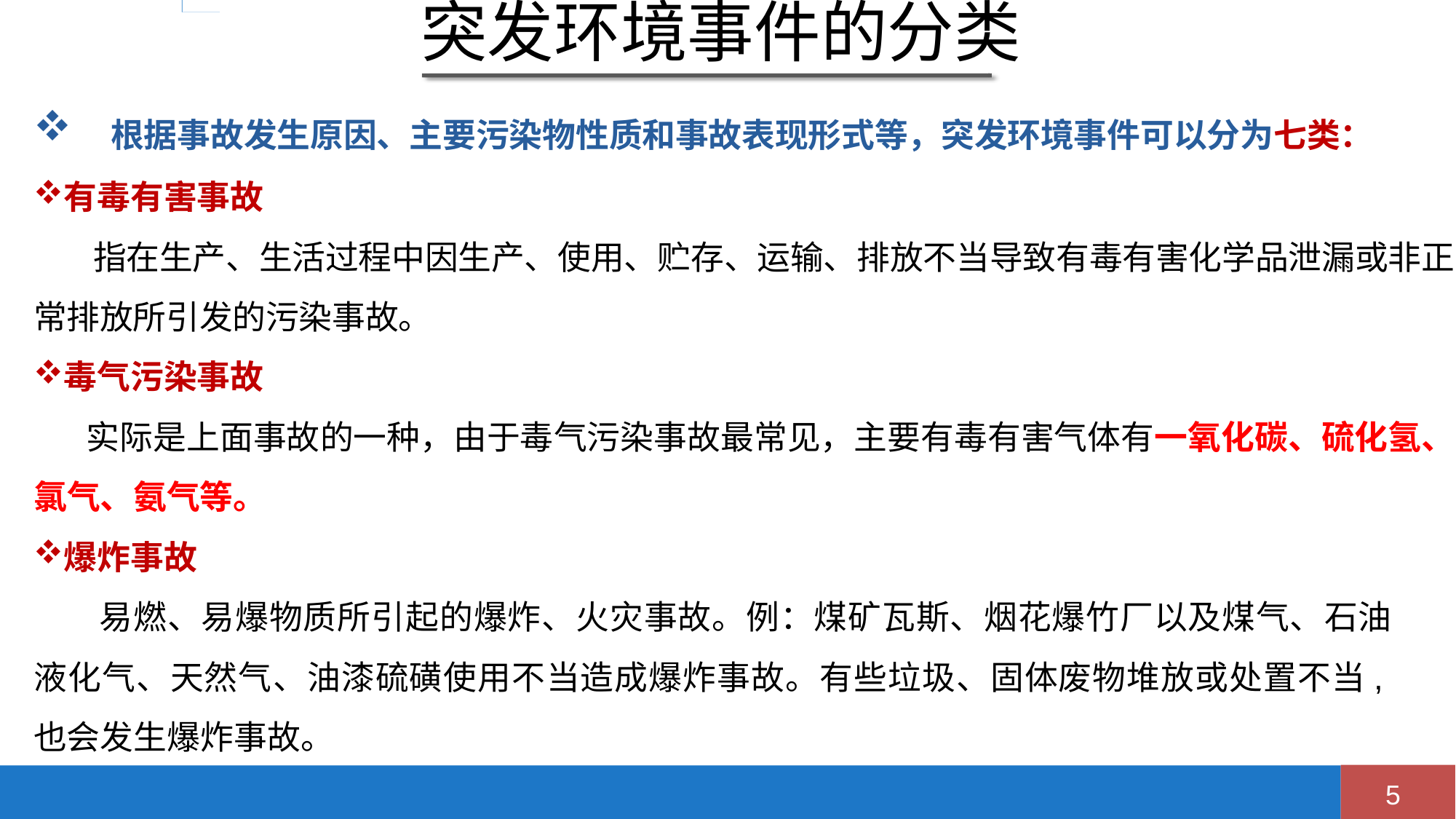

# 突发环境事件的分类

   根据事故发生原因、主要污染物性质和事故表现形式等，突发环境事件可以分为七类：
有毒有害事故
       指在生产、生活过程中因生产、使用、贮存、运输、排放不当导致有毒有害化学品泄漏或非正常排放所引发的污染事故。
毒气污染事故
      实际是上面事故的一种，由于毒气污染事故最常见，主要有毒有害气体有一氧化碳、硫化氢、氯气、氨气等。
爆炸事故
       易燃、易爆物质所引起的爆炸、火灾事故。例：煤矿瓦斯、烟花爆竹厂以及煤气、石油液化气、天然气、油漆硫磺使用不当造成爆炸事故。有些垃圾、固体废物堆放或处置不当,也会发生爆炸事故。

5